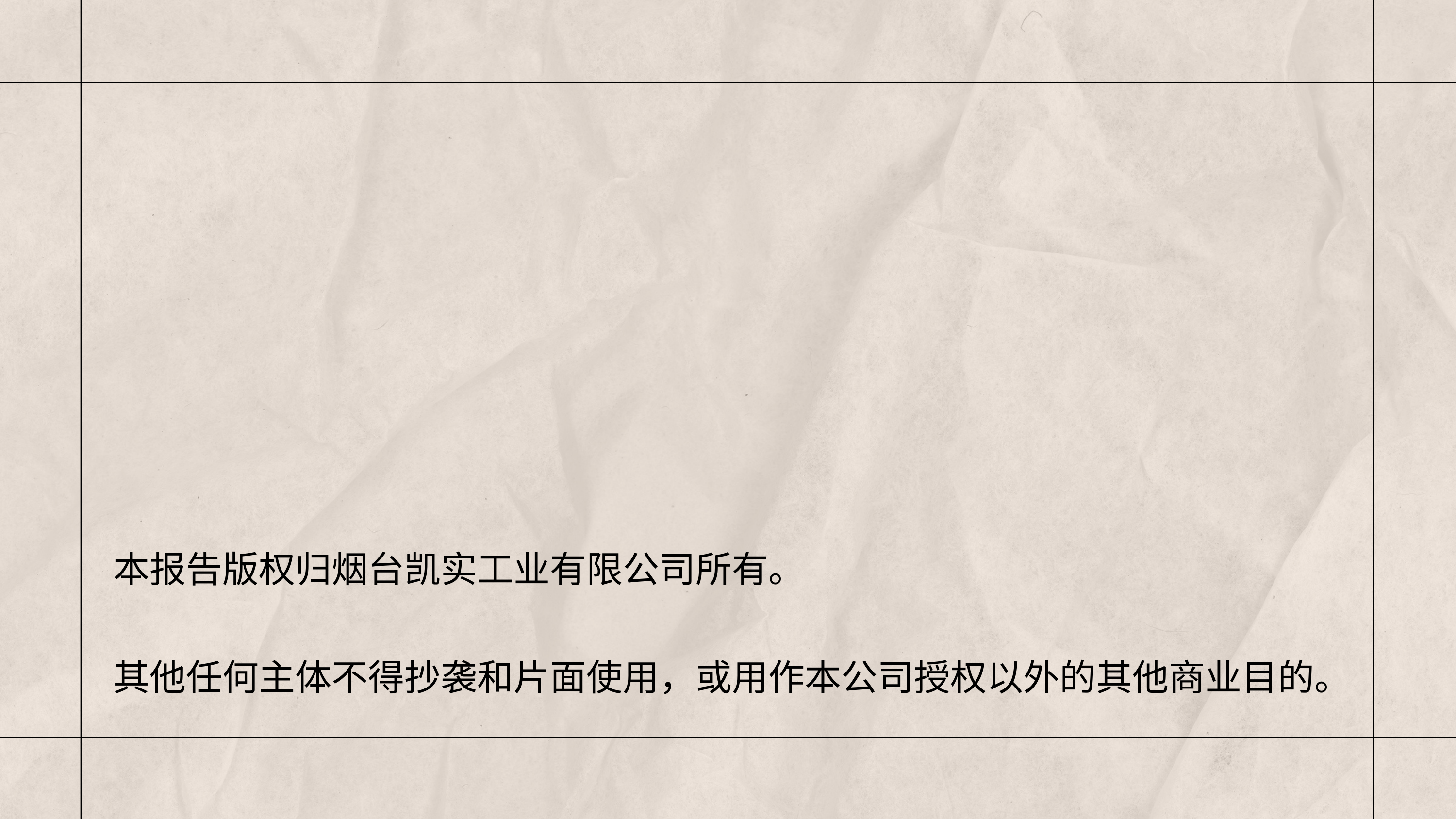

本报告版权归烟台凯实工业有限公司所有。
其他任何主体不得抄袭和片面使用，或用作本公司授权以外的其他商业目的。